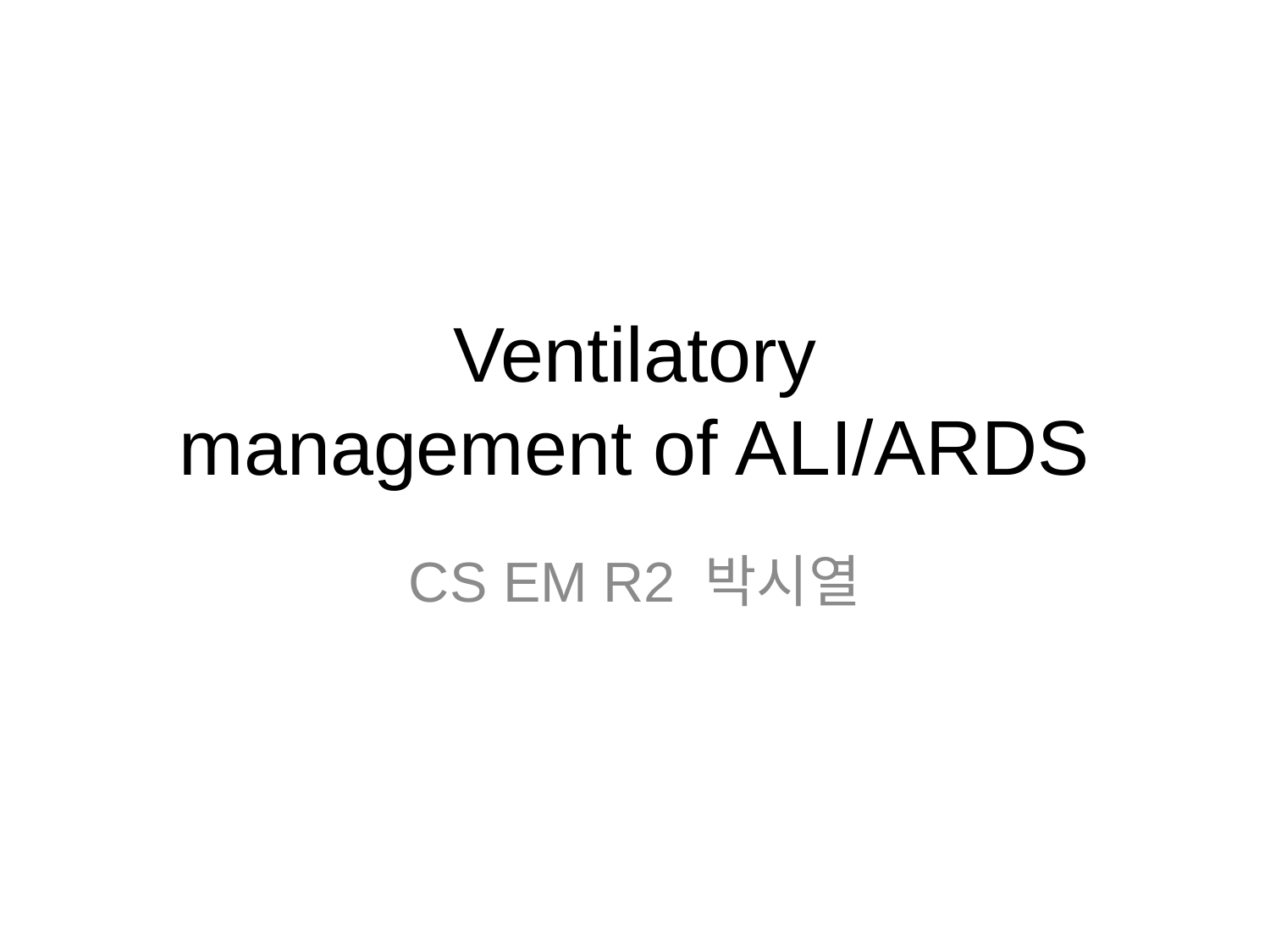

# Ventilatory management of ALI/ARDS
CS EM R2 박시열